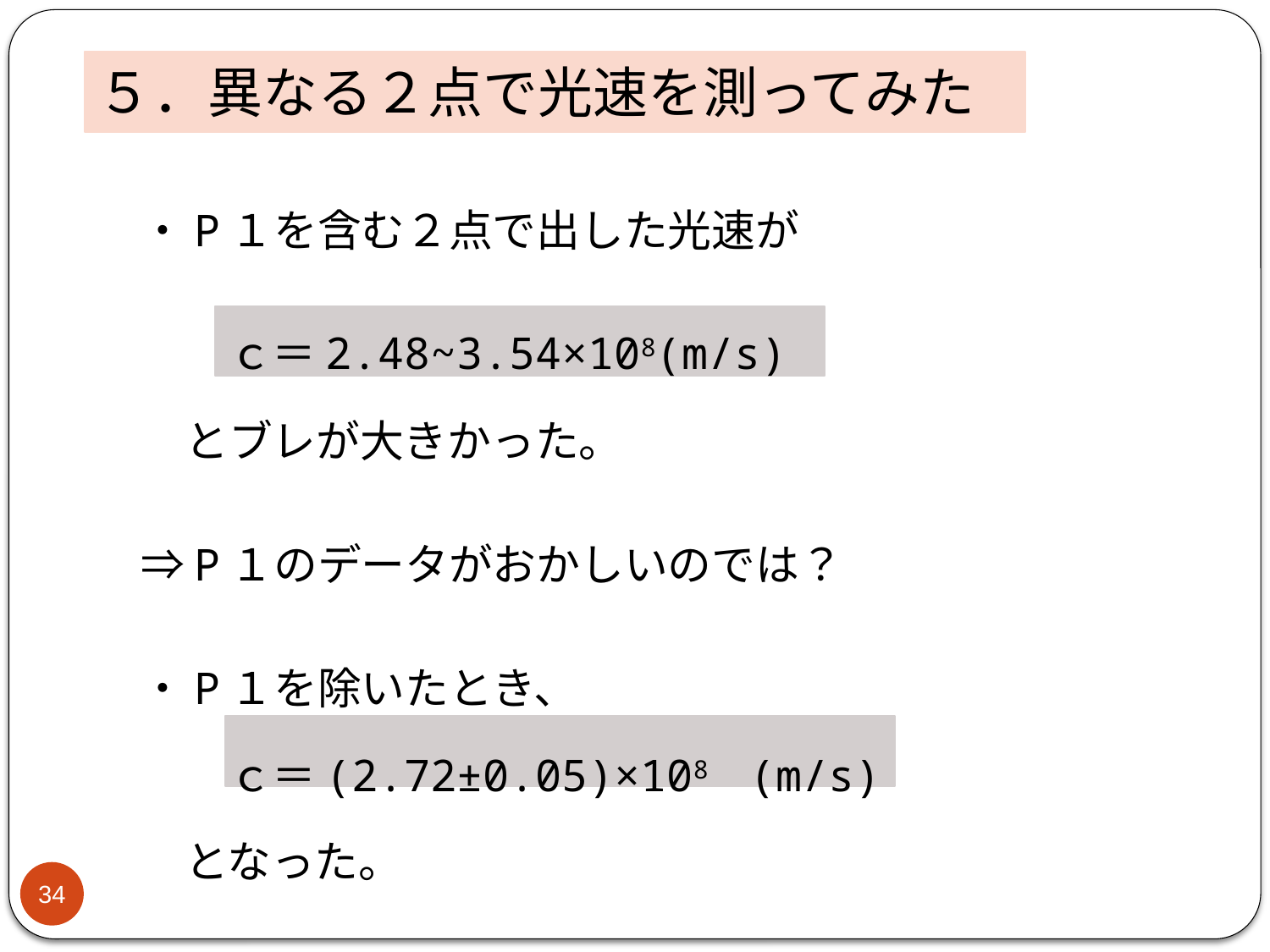

５．異なる２点で光速を測ってみた

　・P１を含む２点で出した光速が

　　　ｃ＝2.48~3.54×108(m/s)

　　とブレが大きかった。

　⇒P１のデータがおかしいのでは？

　・P１を除いたとき、

　　　ｃ＝(2.72±0.05)×108  (m/s)

　　となった。

34